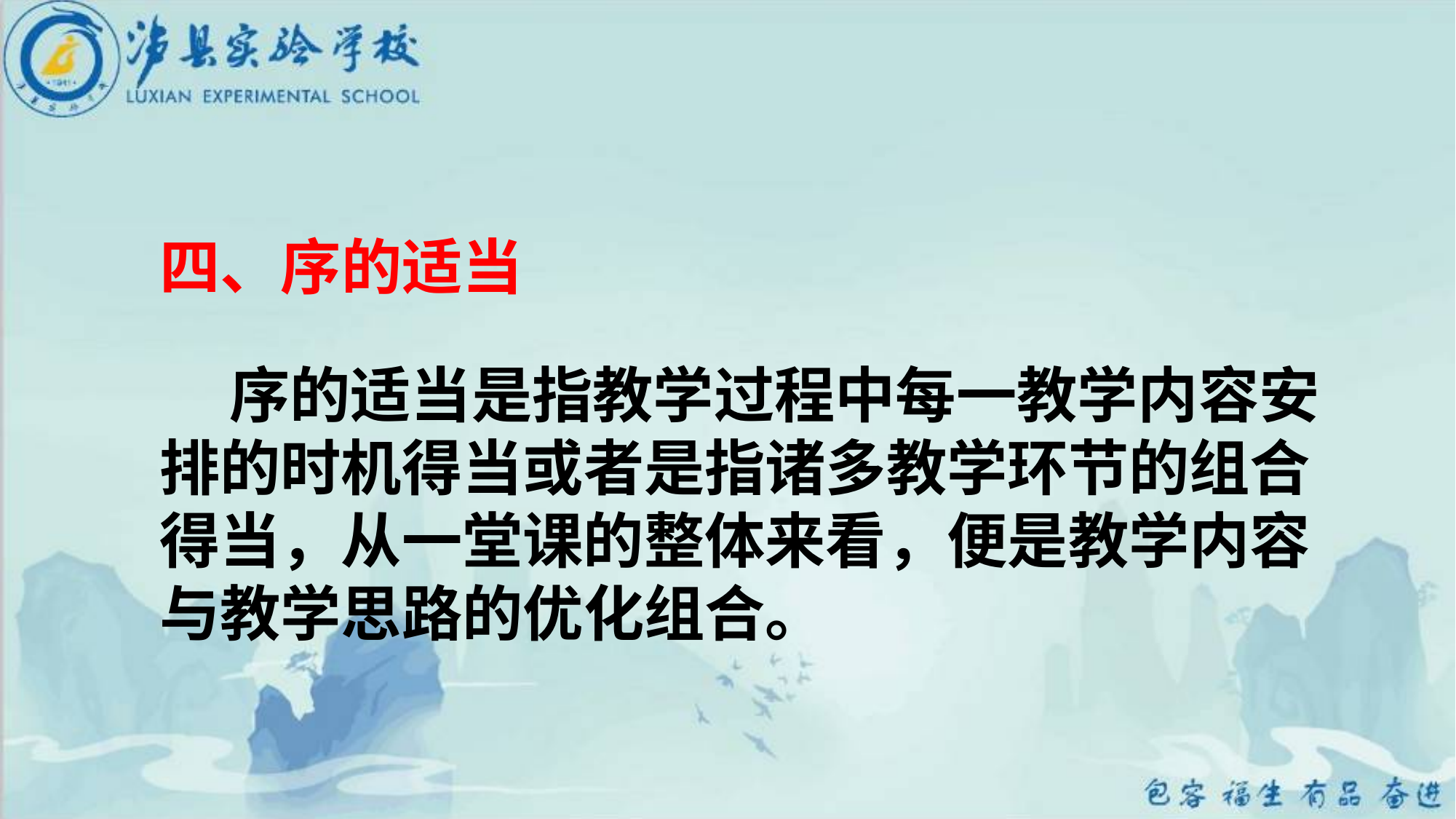

四、序的适当
    序的适当是指教学过程中每一教学内容安排的时机得当或者是指诸多教学环节的组合得当，从一堂课的整体来看，便是教学内容与教学思路的优化组合。